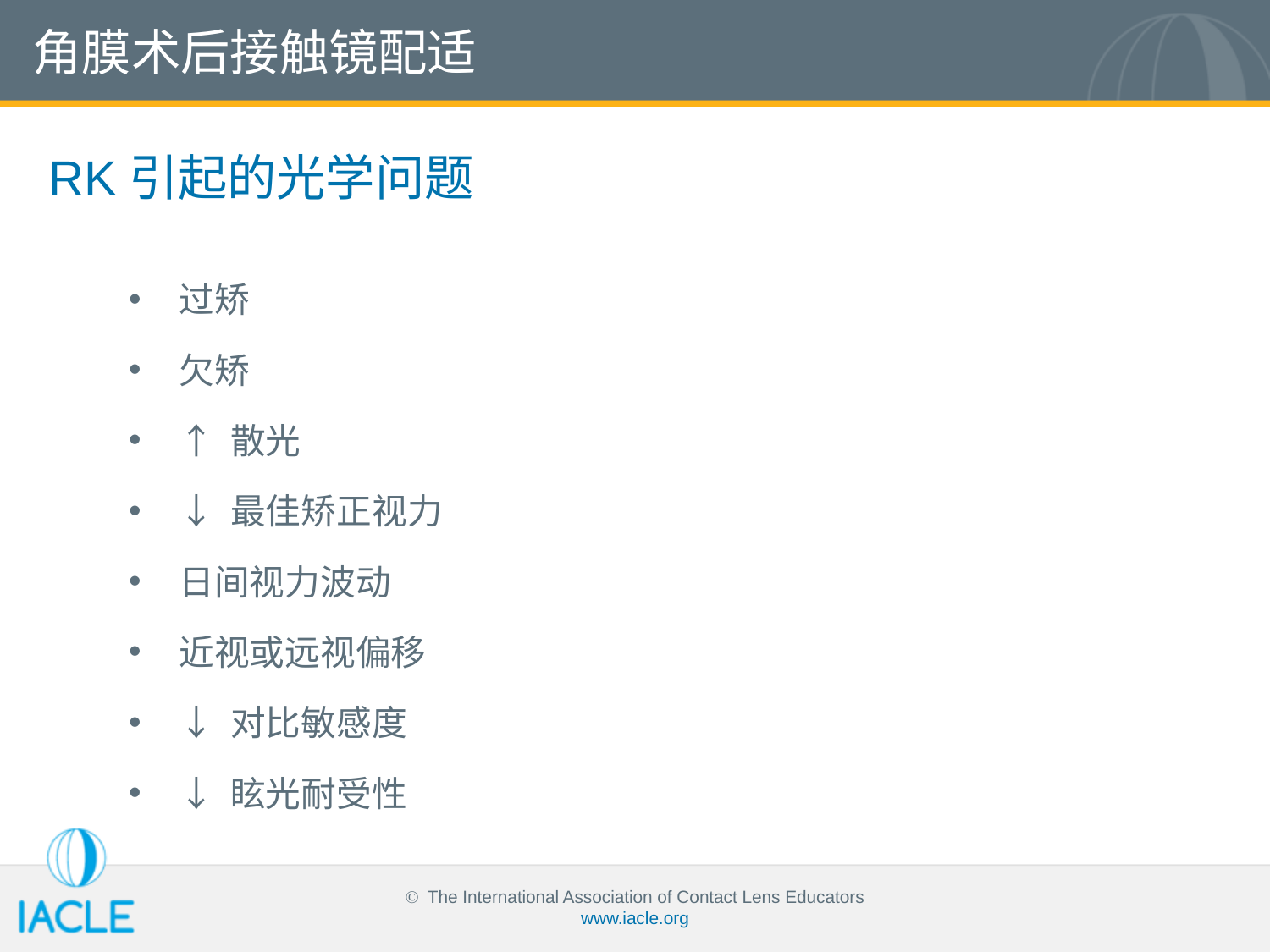

角膜术后接触镜配适
RK引起的光学问题
过矫
欠矫
↑ 散光
↓ 最佳矫正视力
日间视力波动
近视或远视偏移
↓ 对比敏感度
↓ 眩光耐受性